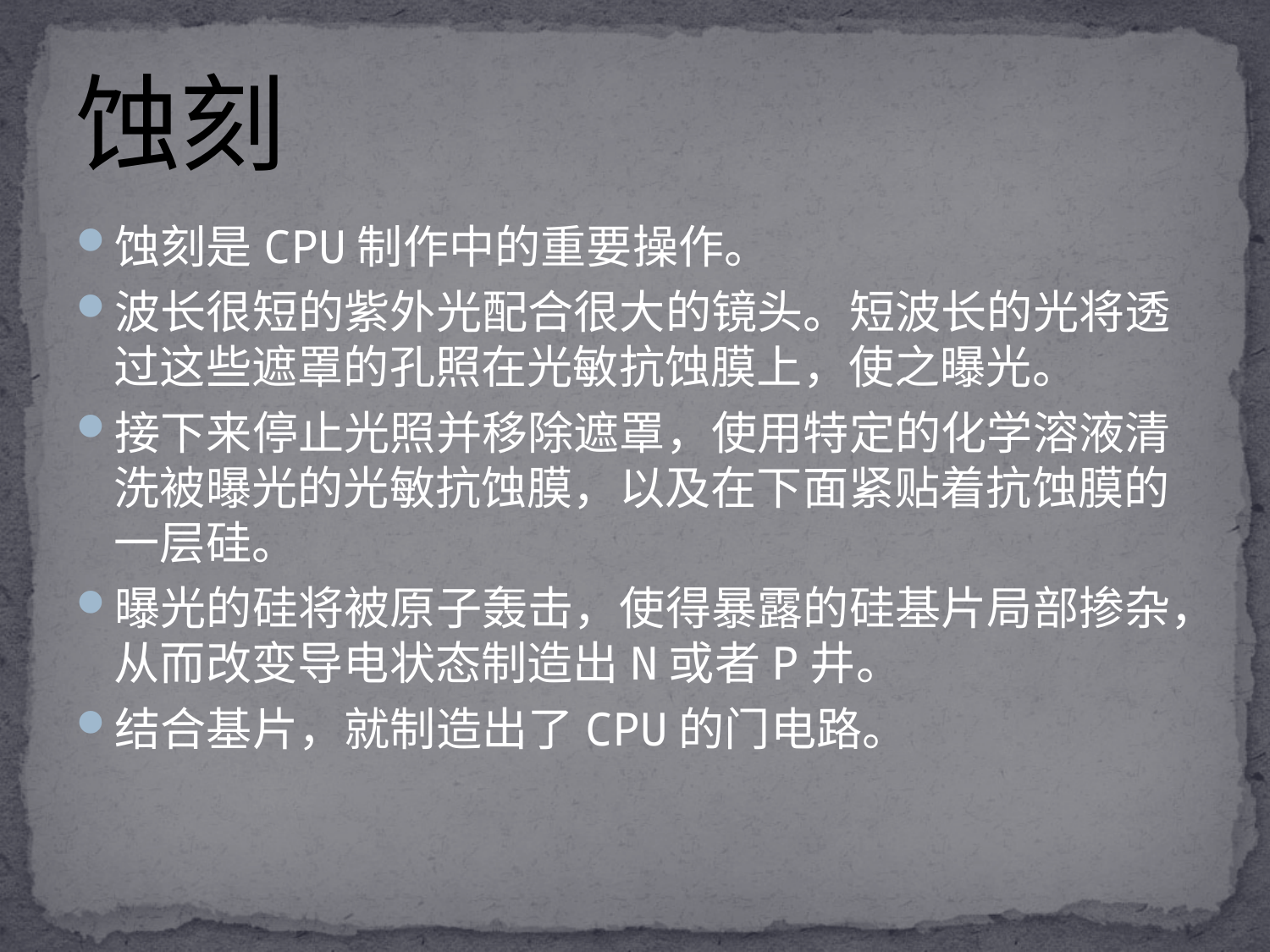

# 蚀刻
蚀刻是CPU制作中的重要操作。
波长很短的紫外光配合很大的镜头。短波长的光将透过这些遮罩的孔照在光敏抗蚀膜上，使之曝光。
接下来停止光照并移除遮罩，使用特定的化学溶液清洗被曝光的光敏抗蚀膜，以及在下面紧贴着抗蚀膜的一层硅。
曝光的硅将被原子轰击，使得暴露的硅基片局部掺杂，从而改变导电状态制造出N或者P井。
结合基片，就制造出了CPU的门电路。